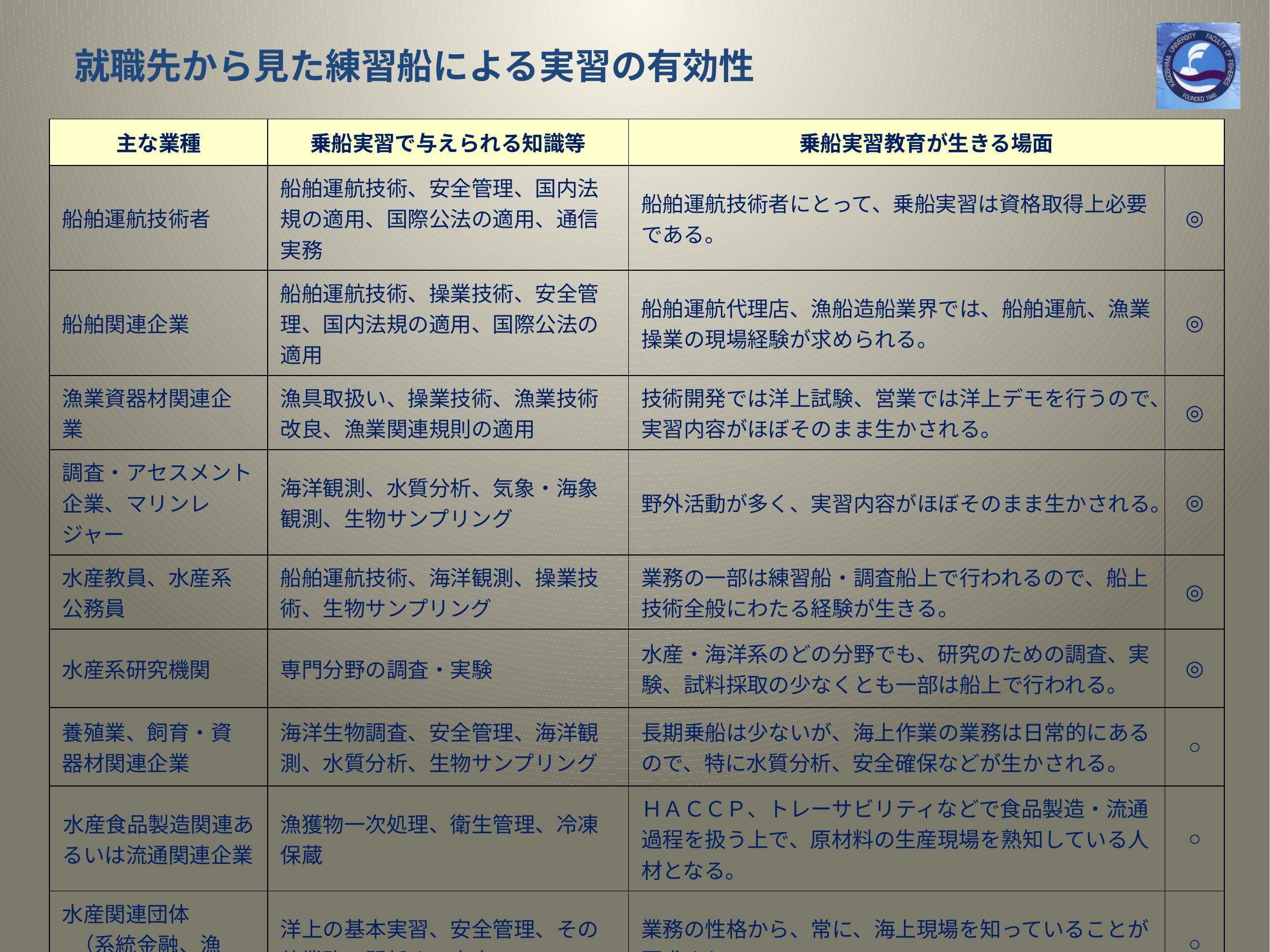

# 就職先から見た練習船による実習の有効性
| 主な業種 | 乗船実習で与えられる知識等 | 乗船実習教育が生きる場面 |  |
| --- | --- | --- | --- |
| 船舶運航技術者 | 船舶運航技術、安全管理、国内法規の適用、国際公法の適用、通信実務 | 船舶運航技術者にとって、乗船実習は資格取得上必要である。 | ◎ |
| 船舶関連企業 | 船舶運航技術、操業技術、安全管理、国内法規の適用、国際公法の適用 | 船舶運航代理店、漁船造船業界では、船舶運航、漁業操業の現場経験が求められる。 | ◎ |
| 漁業資器材関連企 業 | 漁具取扱い、操業技術、漁業技術改良、漁業関連規則の適用 | 技術開発では洋上試験、営業では洋上デモを行うので、実習内容がほぼそのまま生かされる。 | ◎ |
| 調査・アセスメント 企業、マリンレジャー | 海洋観測、水質分析、気象・海象観測、生物サンプリング | 野外活動が多く、実習内容がほぼそのまま生かされる。 | ◎ |
| 水産教員、水産系 公務員 | 船舶運航技術、海洋観測、操業技術、生物サンプリング | 業務の一部は練習船・調査船上で行われるので、船上技術全般にわたる経験が生きる。 | ◎ |
| 水産系研究機関 | 専門分野の調査・実験 | 水産・海洋系のどの分野でも、研究のための調査、実験、試料採取の少なくとも一部は船上で行われる。 | ◎ |
| 養殖業、飼育・資 器材関連企業 | 海洋生物調査、安全管理、海洋観測、水質分析、生物サンプリング | 長期乗船は少ないが、海上作業の業務は日常的にあるので、特に水質分析、安全確保などが生かされる。 | ○ |
| 水産食品製造関連あるいは流通関連企業 | 漁獲物一次処理、衛生管理、冷凍保蔵 | ＨＡＣＣＰ、トレーサビリティなどで食品製造・流通過程を扱う上で、原材料の生産現場を熟知している人材となる。 | ○ |
| 水産関連団体 （系統金融、漁協） | 洋上の基本実習、安全管理、その他業務に関係する内容 | 業務の性格から、常に、海上現場を知っていることが要求される。 | ○ |
| 水産、海洋との関連性が低い一般企業 | 洋上の基本実習、海洋観測、水質分析、それらを通した環境教育 | 海上経験という特殊性から、多くの企業では、海、水産、船舶、水圏環境等に関する課題があれば常に専門家として期待される。 | △ |